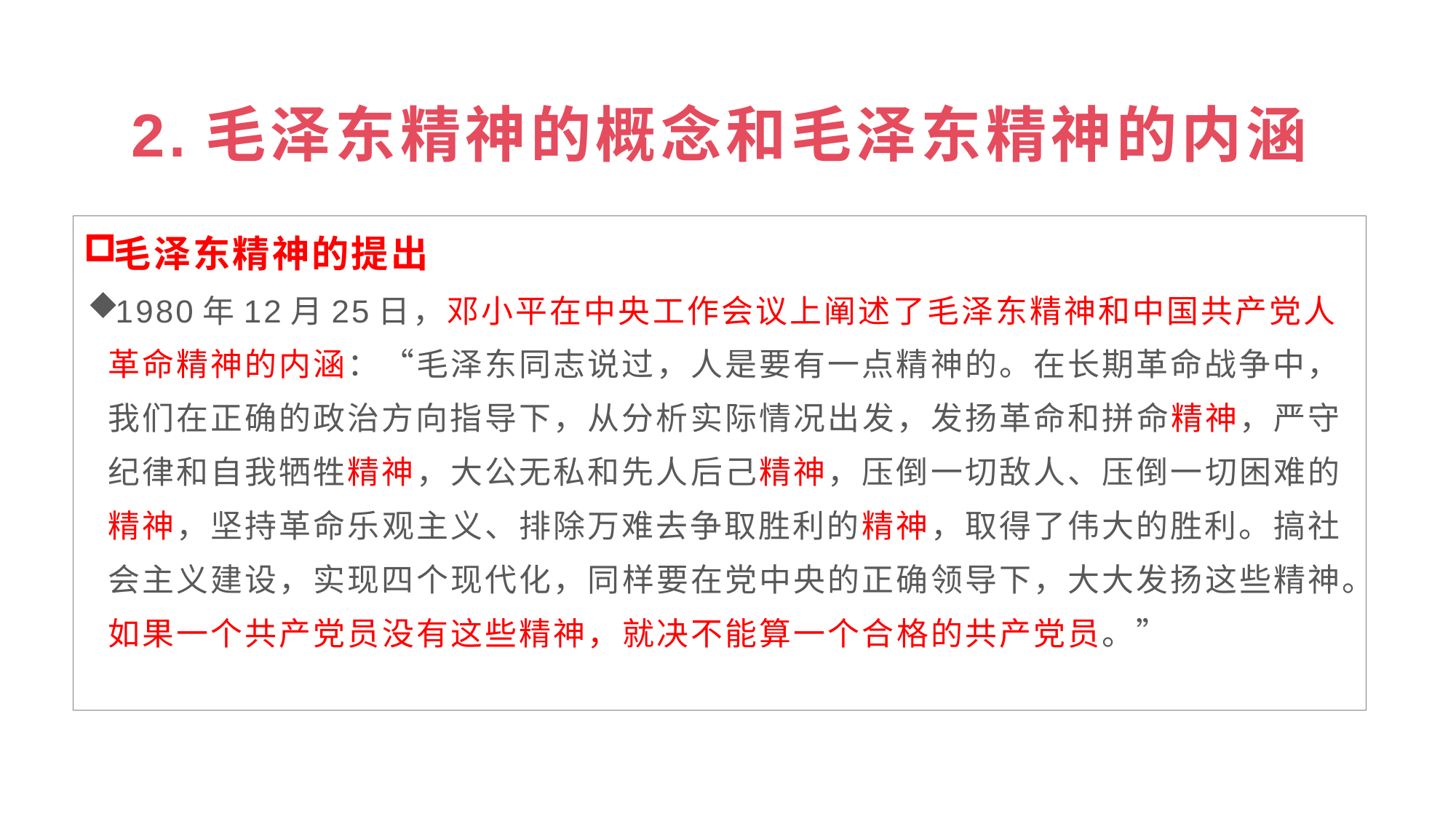

# 2.毛泽东精神的概念和毛泽东精神的内涵
毛泽东精神的提出
1980年12月25日，邓小平在中央工作会议上阐述了毛泽东精神和中国共产党人革命精神的内涵：“毛泽东同志说过，人是要有一点精神的。在长期革命战争中，我们在正确的政治方向指导下，从分析实际情况出发，发扬革命和拼命精神，严守纪律和自我牺牲精神，大公无私和先人后己精神，压倒一切敌人、压倒一切困难的精神，坚持革命乐观主义、排除万难去争取胜利的精神，取得了伟大的胜利。搞社会主义建设，实现四个现代化，同样要在党中央的正确领导下，大大发扬这些精神。如果一个共产党员没有这些精神，就决不能算一个合格的共产党员。”